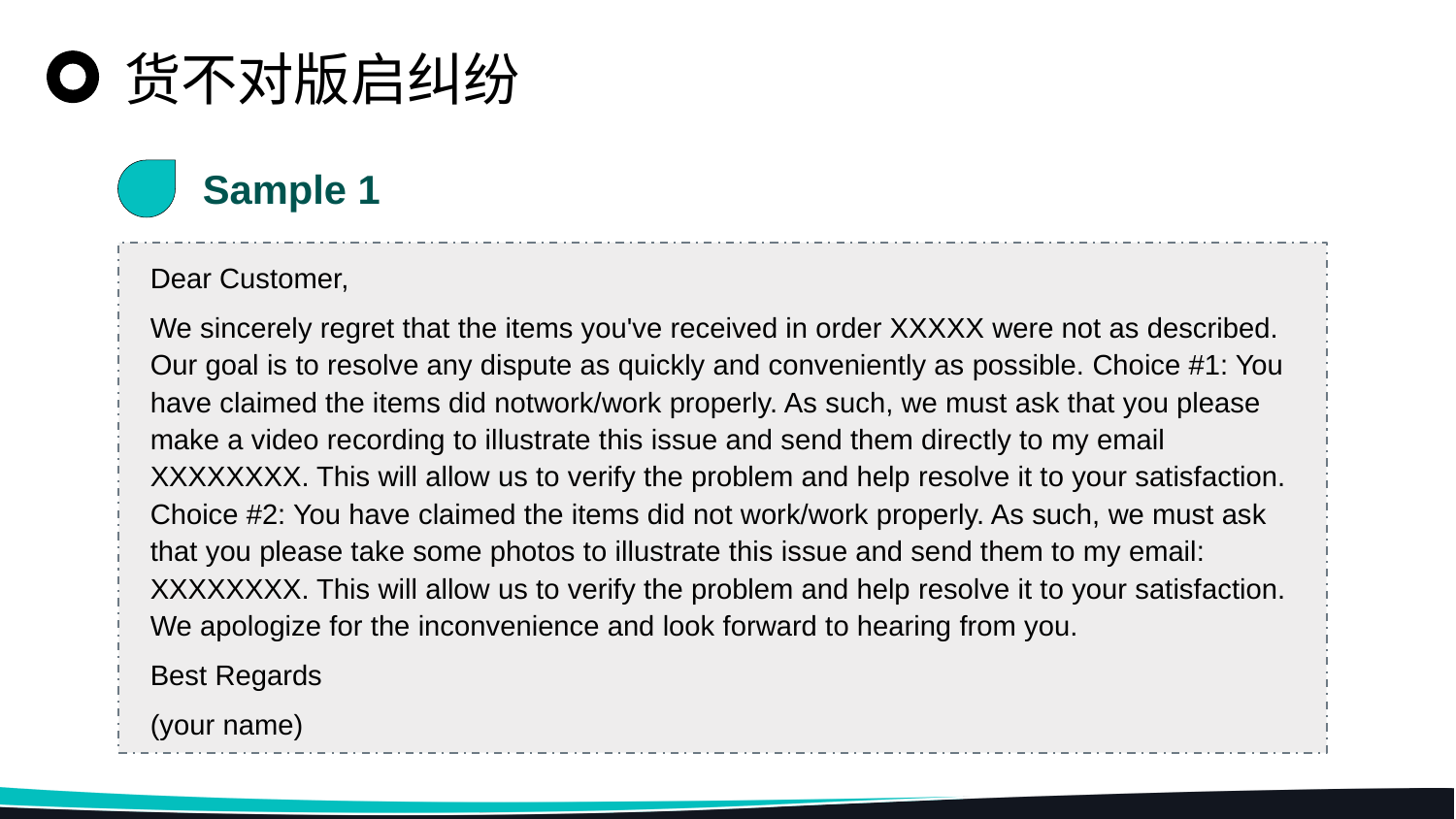

货不对版启纠纷
Sample 1

Dear Customer,
We sincerely regret that the items you've received in order XXXXX were not as described. Our goal is to resolve any dispute as quickly and conveniently as possible. Choice #1: You have claimed the items did notwork/work properly. As such, we must ask that you please make a video recording to illustrate this issue and send them directly to my email XXXXXXXX. This will allow us to verify the problem and help resolve it to your satisfaction. Choice #2: You have claimed the items did not work/work properly. As such, we must ask that you please take some photos to illustrate this issue and send them to my email: XXXXXXXX. This will allow us to verify the problem and help resolve it to your satisfaction. We apologize for the inconvenience and look forward to hearing from you.
Best Regards
(your name)